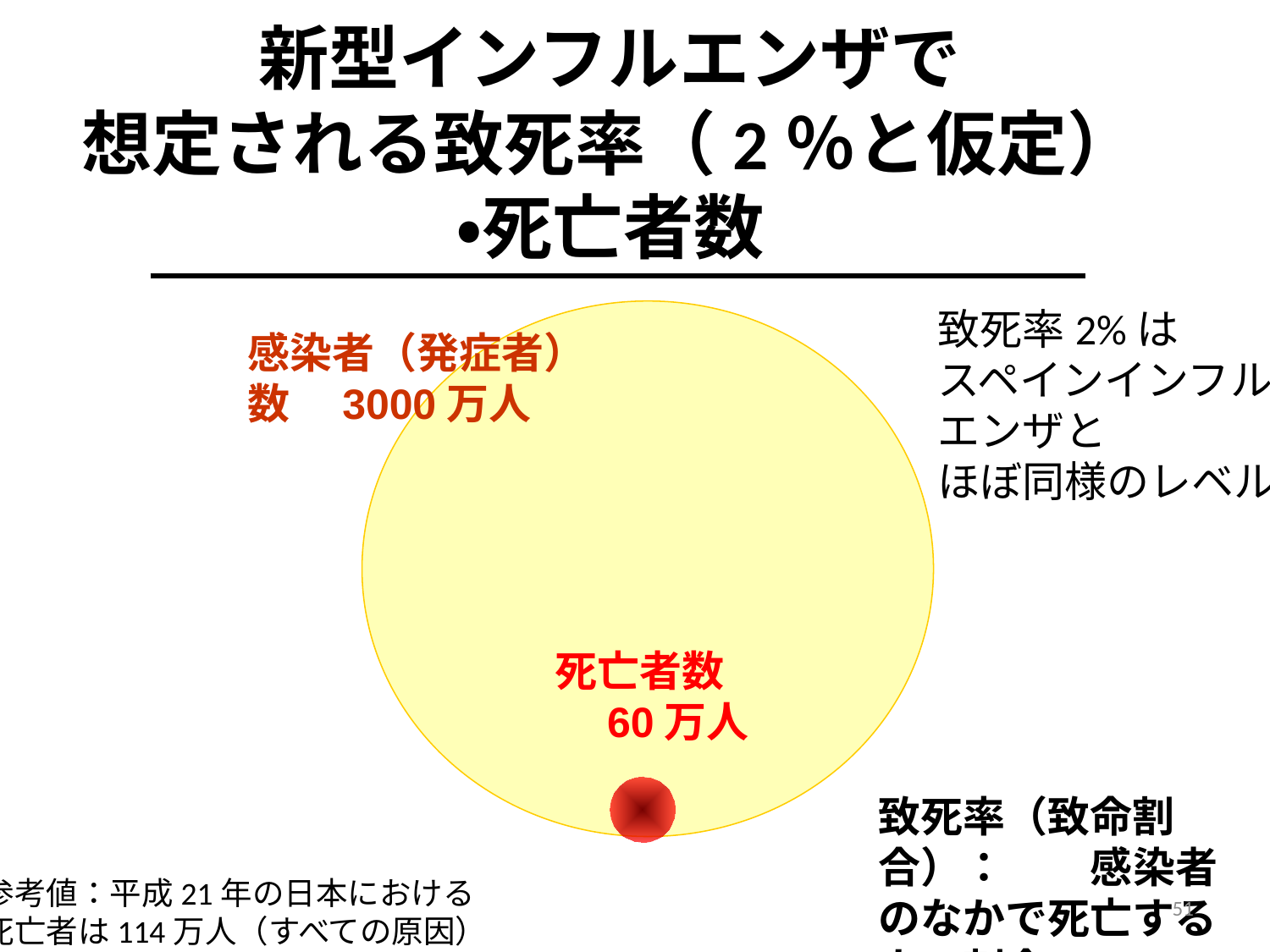

# 新型インフルエンザで 想定される致死率（2％と仮定） ・死亡者数
致死率2%は
スペインインフル
エンザと
ほぼ同様のレベル

感染者（発症者）数　3000万人
死亡者数　60万人

致死率（致命割合）：　　感染者のなかで死亡する人の割合
参考値：平成21年の日本における
死亡者は114万人（すべての原因）
51